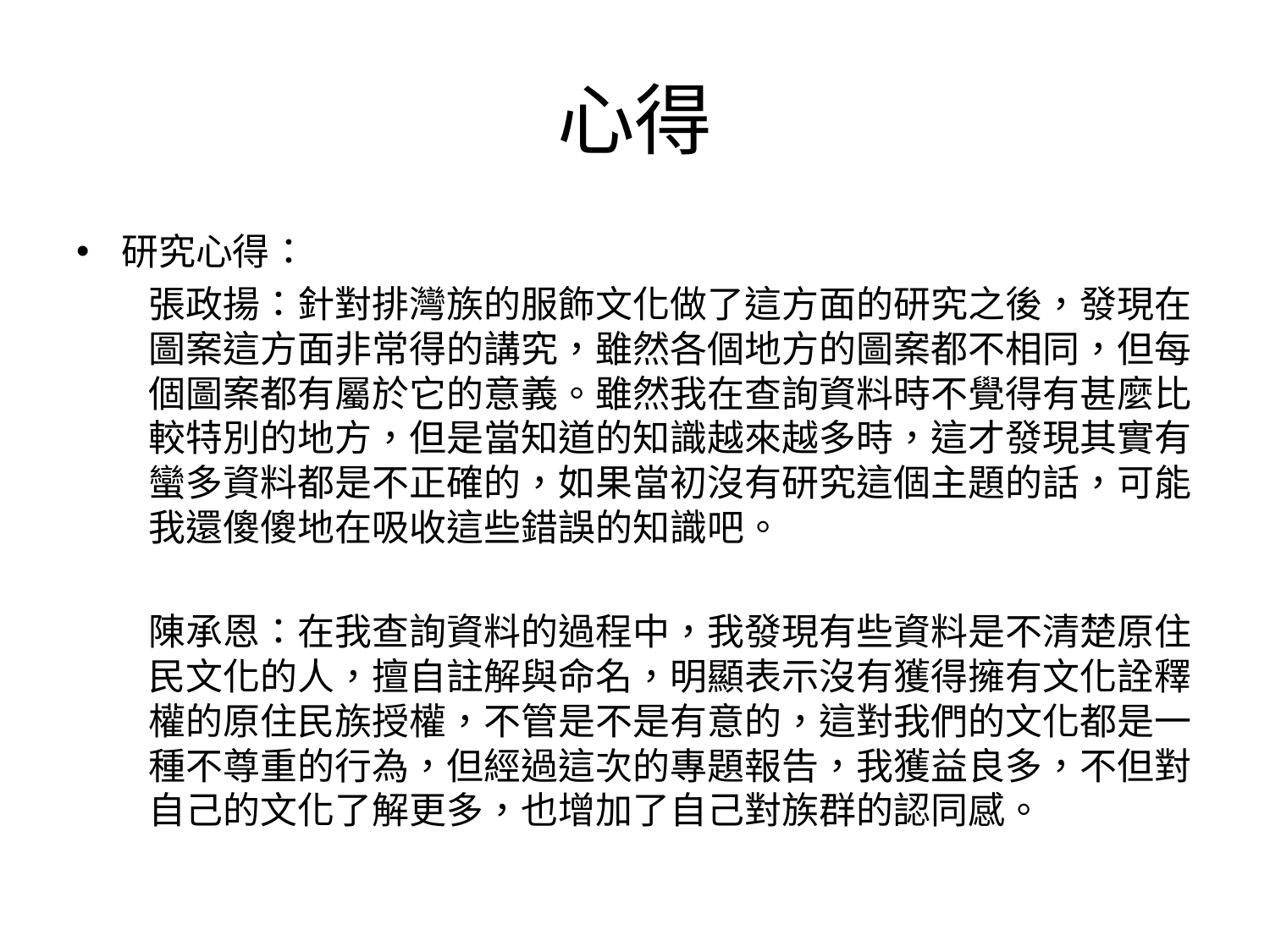

# 心得
研究心得：
張政揚：針對排灣族的服飾文化做了這方面的研究之後，發現在圖案這方面非常得的講究，雖然各個地方的圖案都不相同，但每個圖案都有屬於它的意義。雖然我在查詢資料時不覺得有甚麼比較特別的地方，但是當知道的知識越來越多時，這才發現其實有蠻多資料都是不正確的，如果當初沒有研究這個主題的話，可能我還傻傻地在吸收這些錯誤的知識吧。

陳承恩：在我查詢資料的過程中，我發現有些資料是不清楚原住民文化的人，擅自註解與命名，明顯表示沒有獲得擁有文化詮釋權的原住民族授權，不管是不是有意的，這對我們的文化都是一種不尊重的行為，但經過這次的專題報告，我獲益良多，不但對自己的文化了解更多，也增加了自己對族群的認同感。